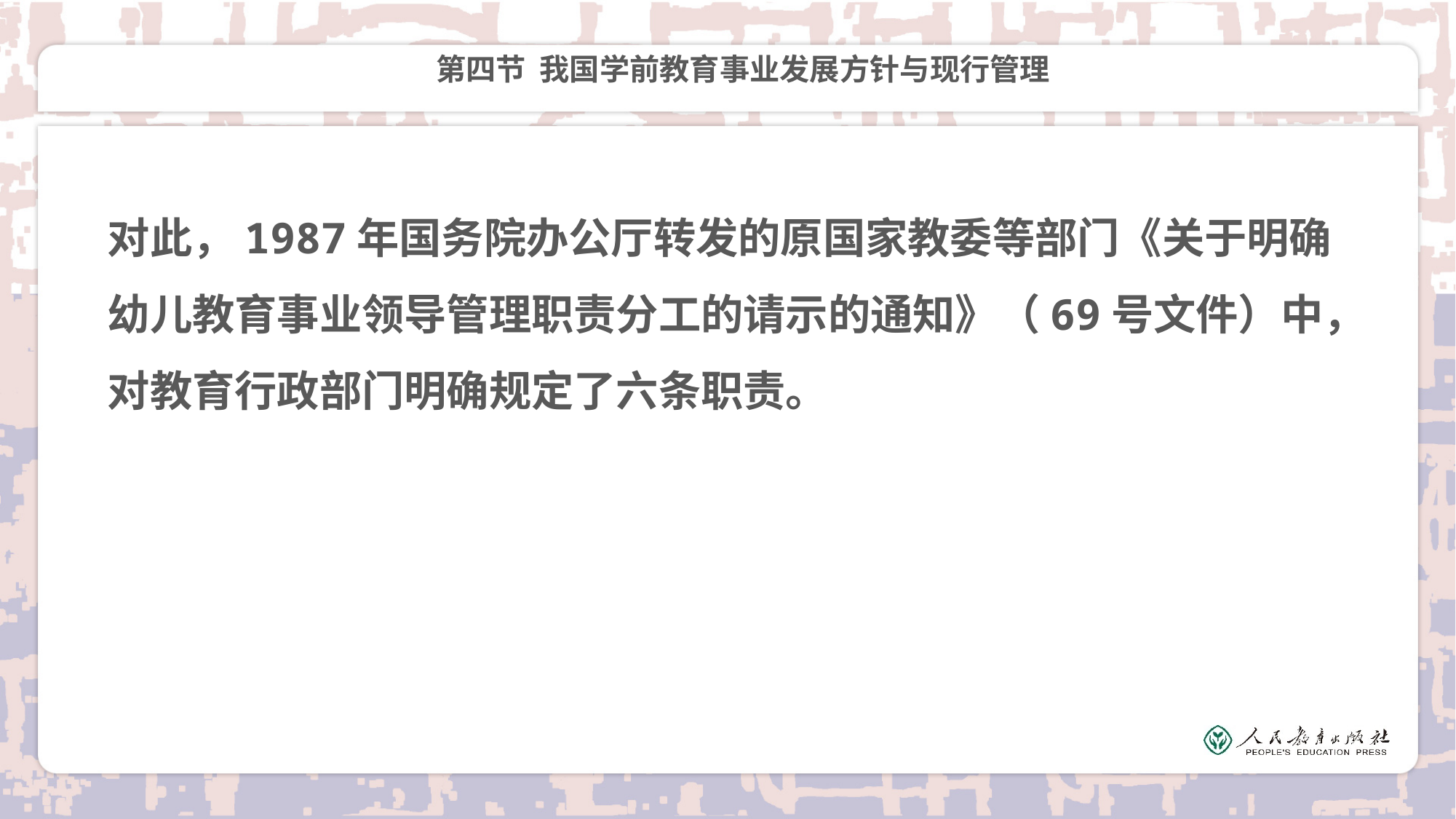

# 第四节  我国学前教育事业发展方针与现行管理
对此，1987年国务院办公厅转发的原国家教委等部门《关于明确幼儿教育事业领导管理职责分工的请示的通知》（69号文件）中，对教育行政部门明确规定了六条职责。